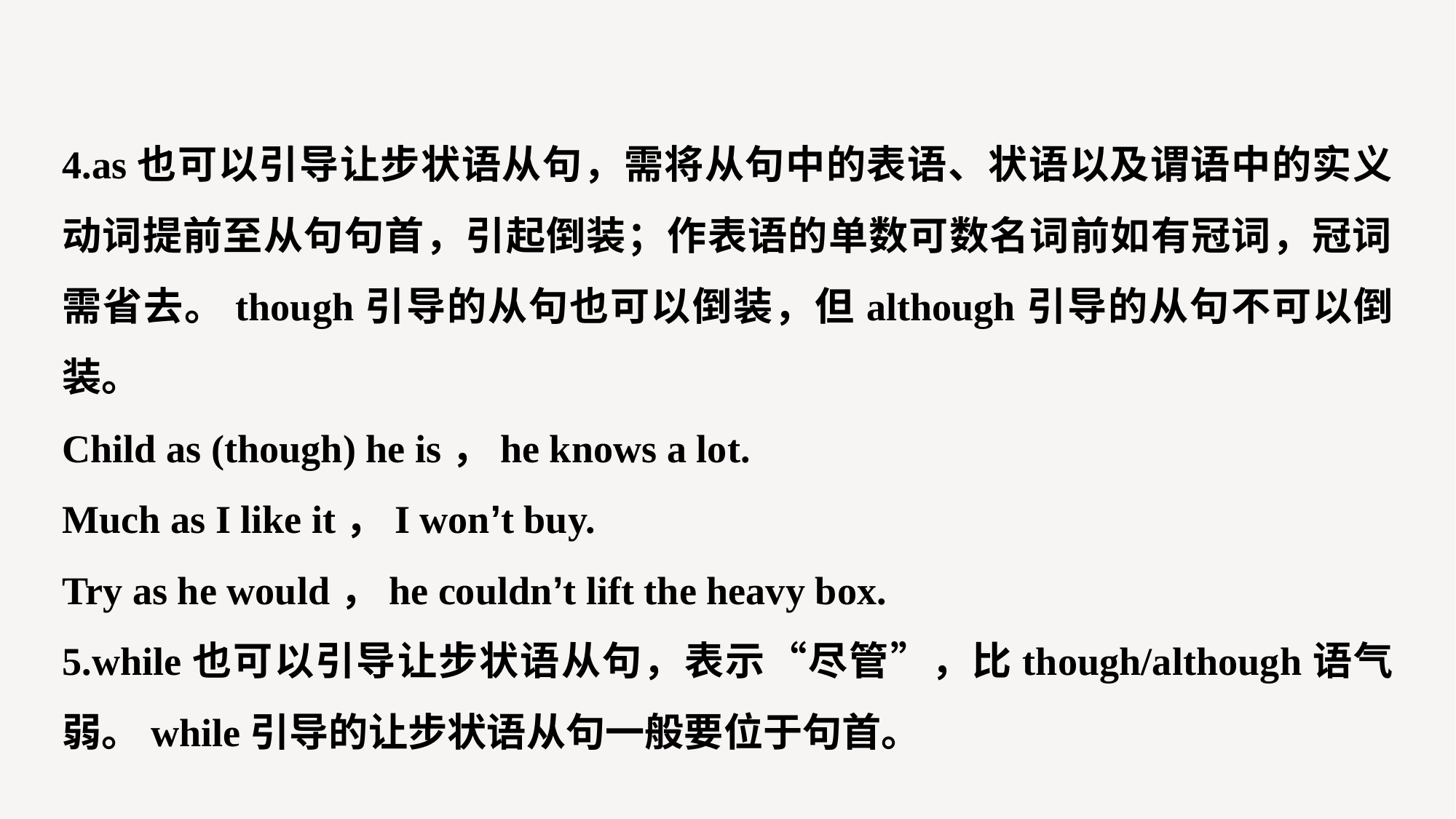

4.as也可以引导让步状语从句，需将从句中的表语、状语以及谓语中的实义动词提前至从句句首，引起倒装；作表语的单数可数名词前如有冠词，冠词需省去。though引导的从句也可以倒装，但although引导的从句不可以倒装。
Child as (though) he is，he knows a lot.
Much as I like it，I won’t buy.
Try as he would，he couldn’t lift the heavy box.
5.while也可以引导让步状语从句，表示“尽管”，比though/although语气弱。while引导的让步状语从句一般要位于句首。